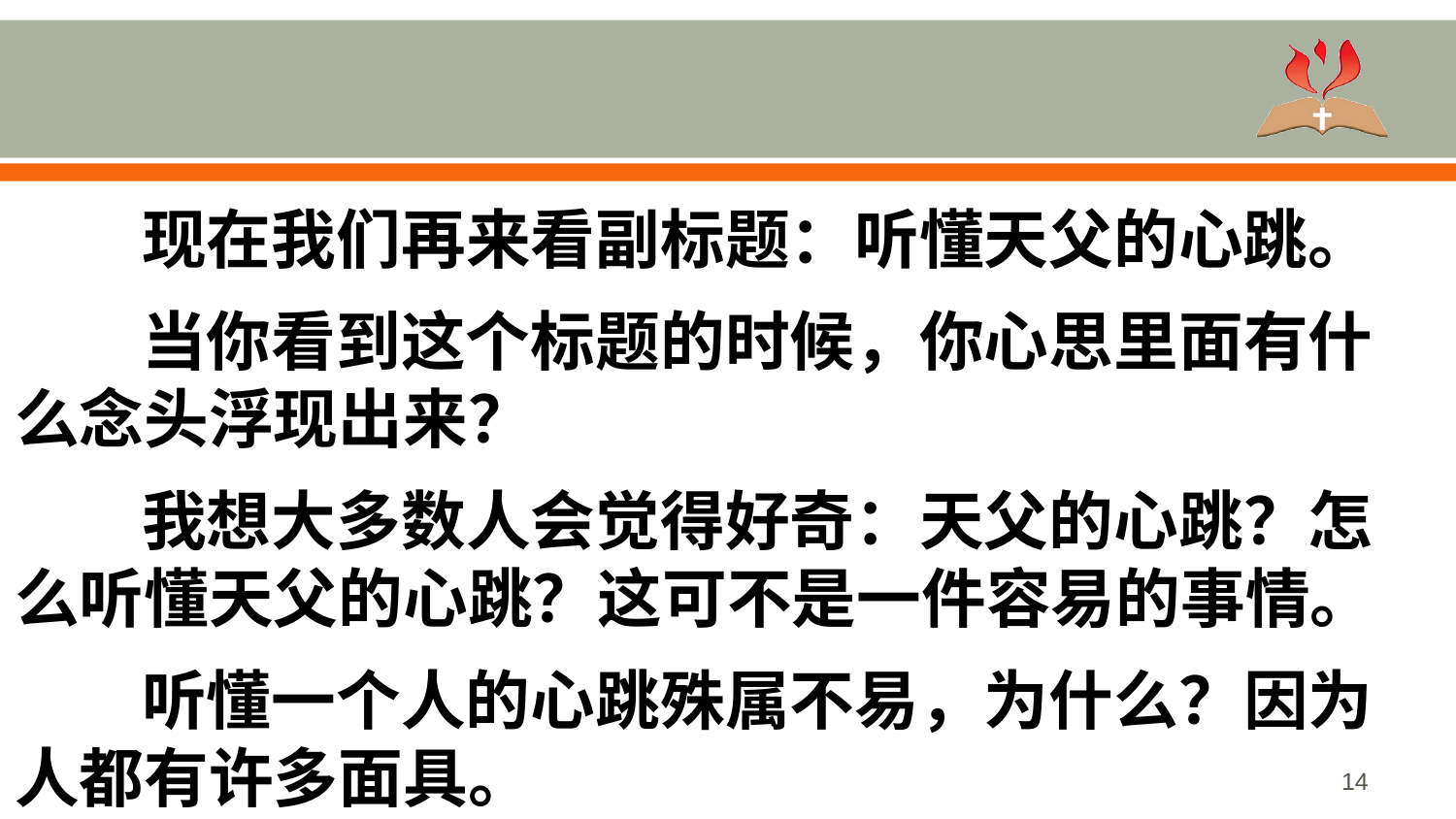

现在我们再来看副标题：听懂天父的心跳。
当你看到这个标题的时候，你心思里面有什么念头浮现出来？
我想大多数人会觉得好奇：天父的心跳？怎么听懂天父的心跳？这可不是一件容易的事情。
听懂一个人的心跳殊属不易，为什么？因为人都有许多面具。

14